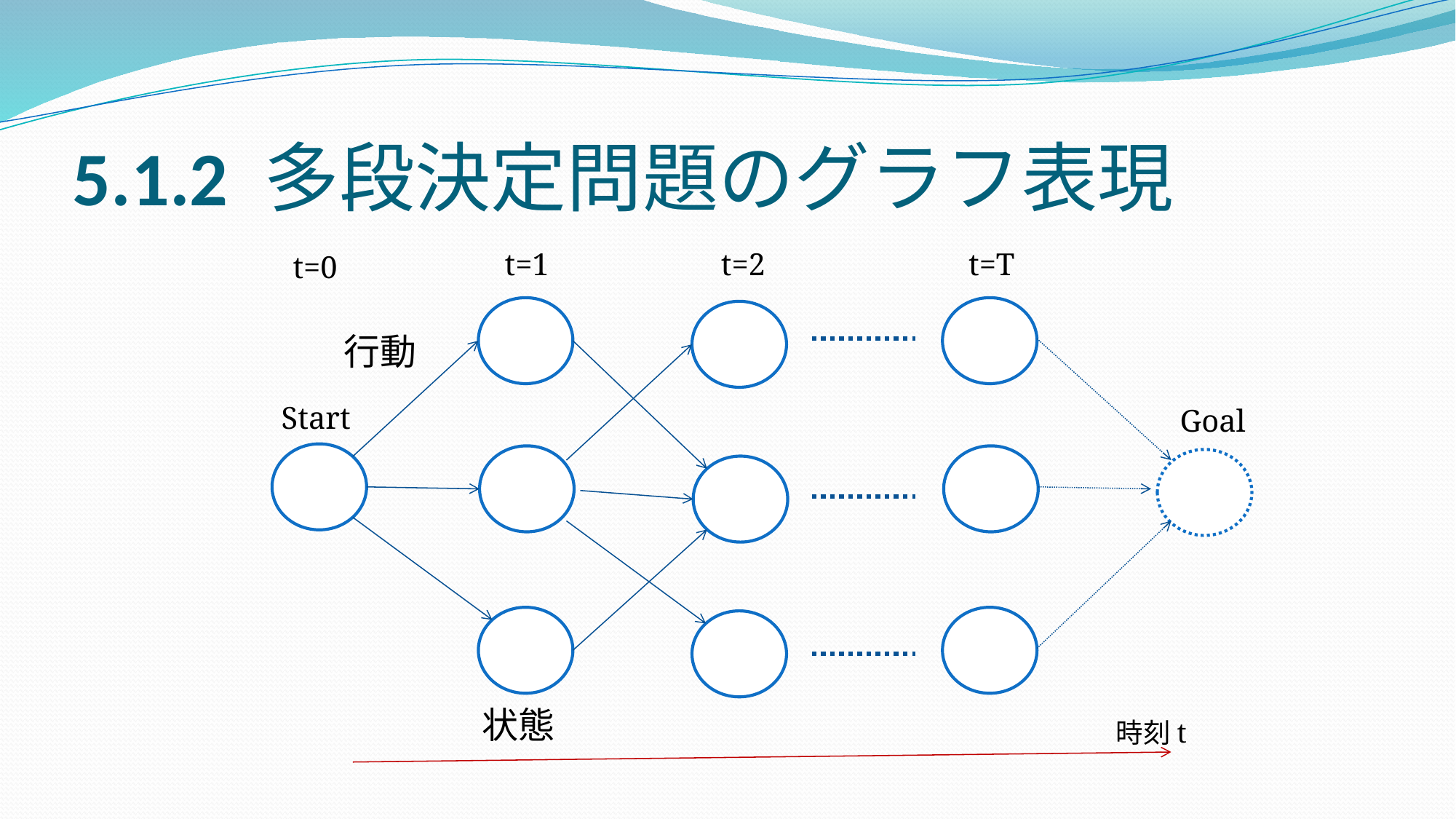

# 5.1.2 多段決定問題のグラフ表現
t=1
t=2
t=T
t=0

行動
Start
Goal

状態
時刻t